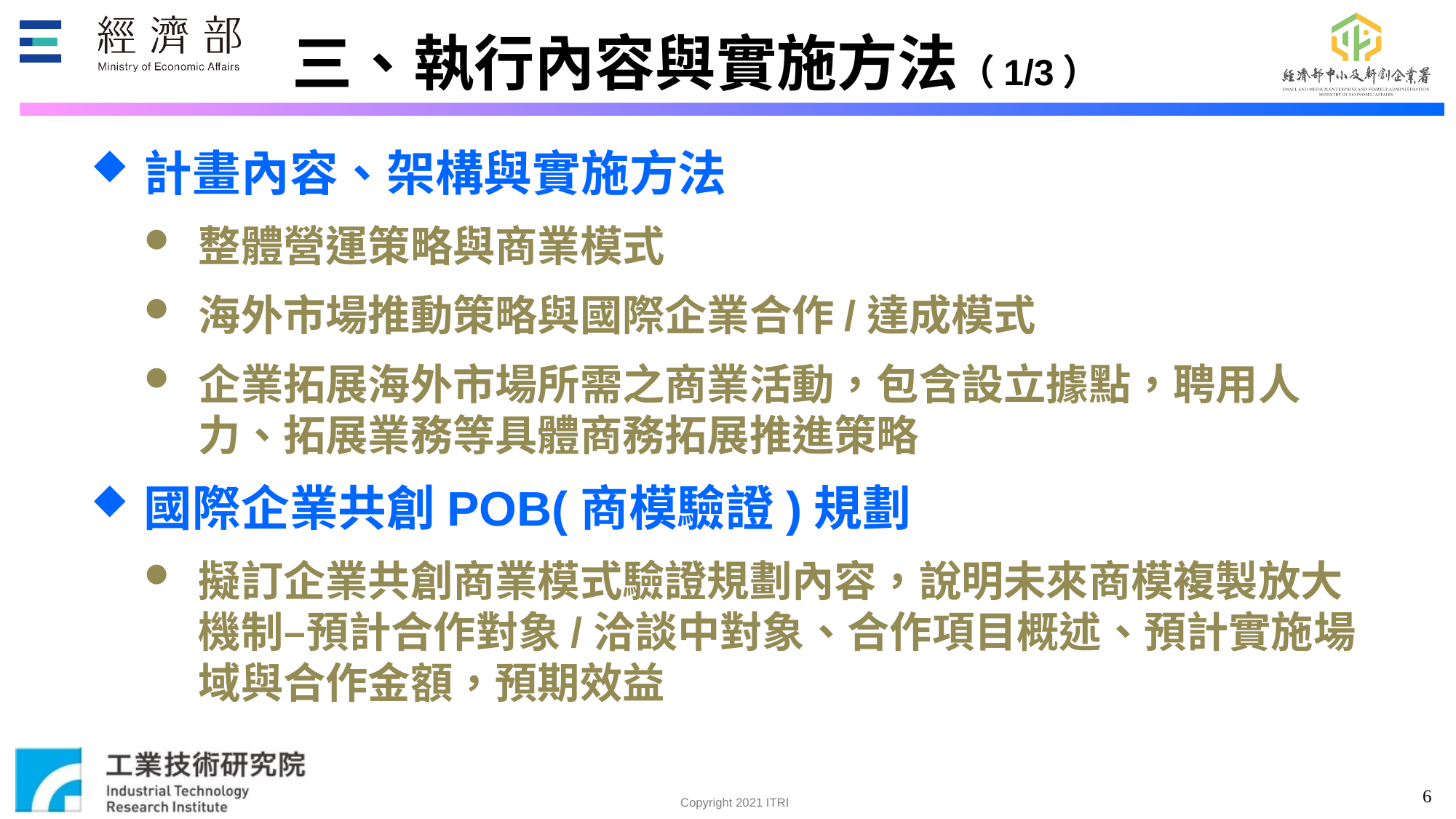

三、執行內容與實施方法（1/3）
計畫內容、架構與實施方法
整體營運策略與商業模式
海外市場推動策略與國際企業合作/達成模式
企業拓展海外市場所需之商業活動，包含設立據點，聘用人力、拓展業務等具體商務拓展推進策略
國際企業共創POB(商模驗證)規劃
擬訂企業共創商業模式驗證規劃內容，說明未來商模複製放大機制–預計合作對象/洽談中對象、合作項目概述、預計實施場域與合作金額，預期效益
6